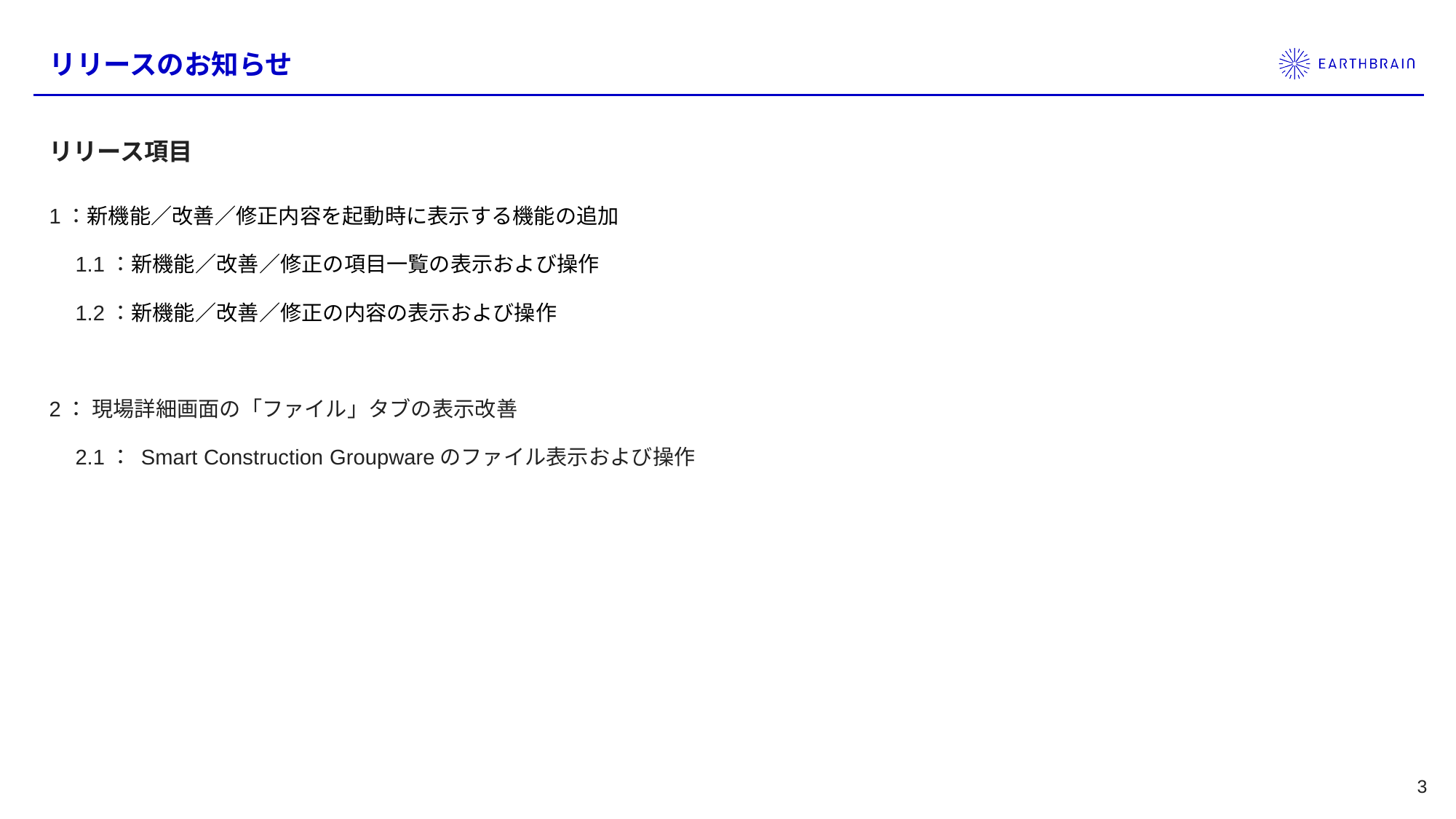

リリースのお知らせ
リリース項目
1：新機能／改善／修正内容を起動時に表示する機能の追加
　1.1：新機能／改善／修正の項目一覧の表示および操作
　1.2：新機能／改善／修正の内容の表示および操作

2： 現場詳細画面の「ファイル」タブの表示改善
　2.1： Smart Construction Groupwareのファイル表示および操作